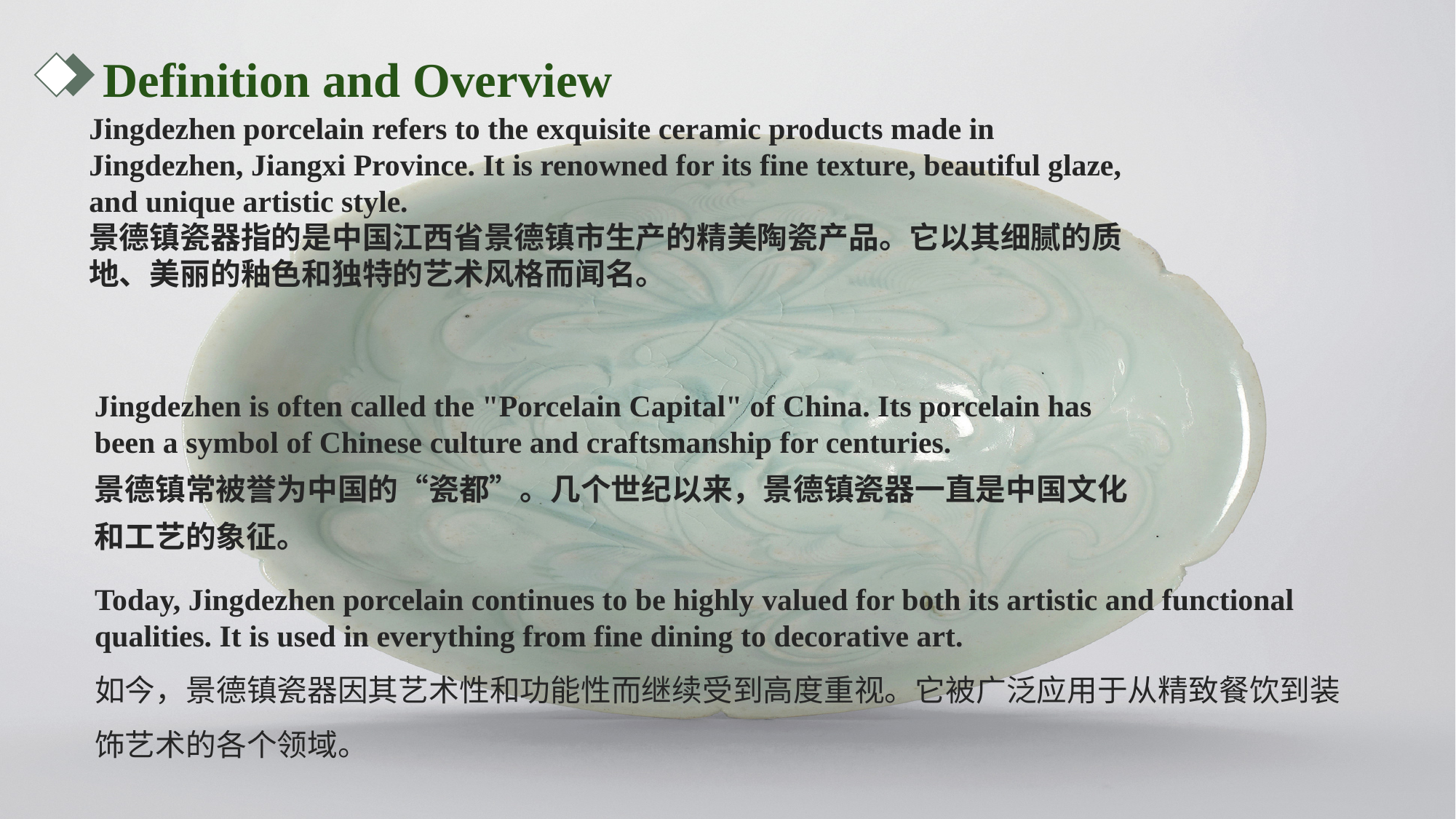

Definition and Overview

Jingdezhen porcelain refers to the exquisite ceramic products made in Jingdezhen, Jiangxi Province. It is renowned for its fine texture, beautiful glaze, and unique artistic style.
景德镇瓷器指的是中国江西省景德镇市生产的精美陶瓷产品。它以其细腻的质地、美丽的釉色和独特的艺术风格而闻名。

Jingdezhen is often called the "Porcelain Capital" of China. Its porcelain has been a symbol of Chinese culture and craftsmanship for centuries.
景德镇常被誉为中国的“瓷都”。几个世纪以来，景德镇瓷器一直是中国文化和工艺的象征。
Today, Jingdezhen porcelain continues to be highly valued for both its artistic and functional qualities. It is used in everything from fine dining to decorative art.
如今，景德镇瓷器因其艺术性和功能性而继续受到高度重视。它被广泛应用于从精致餐饮到装饰艺术的各个领域。